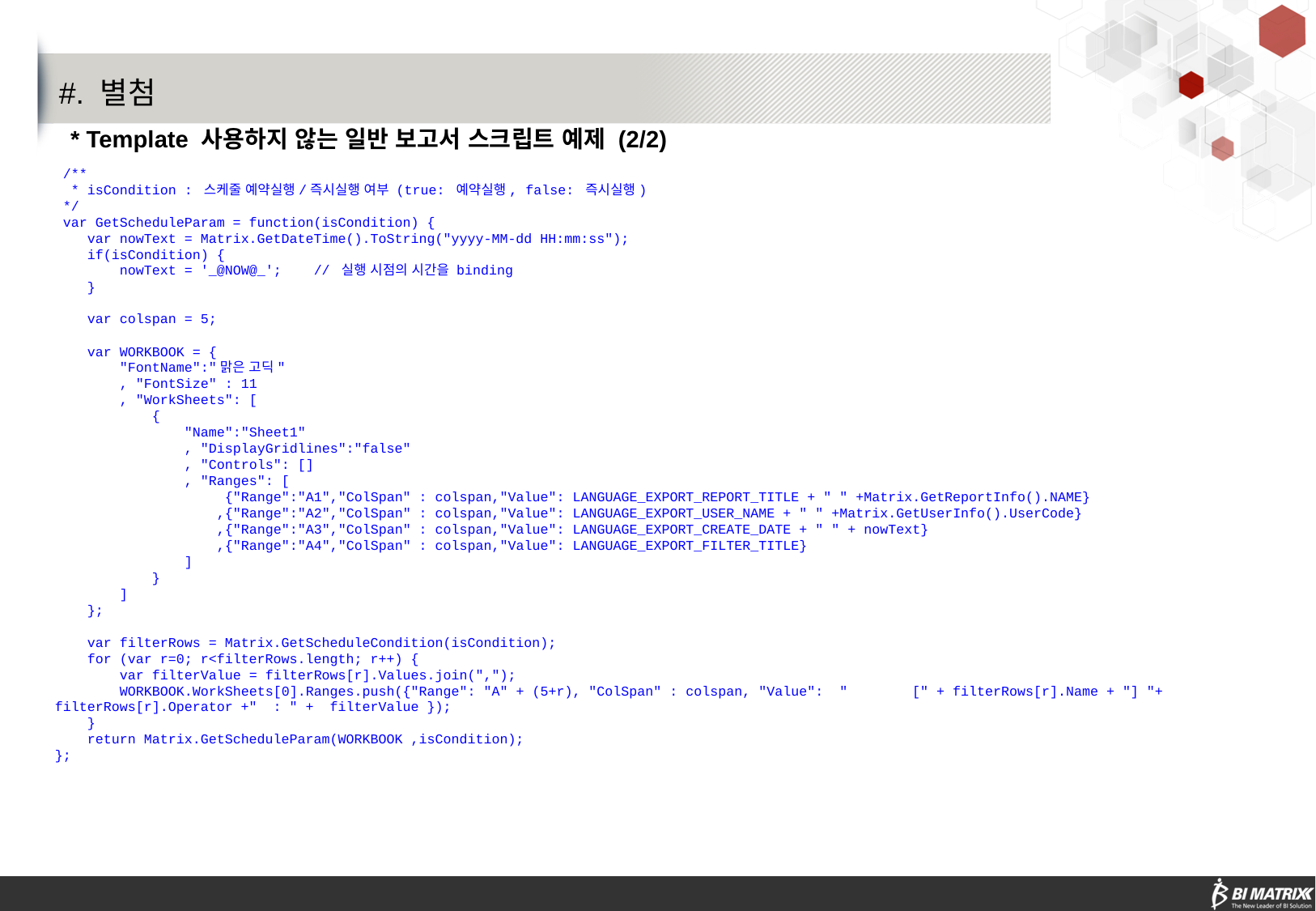

#. 별첨
* Template 사용하지 않는 일반 보고서 스크립트 예제 (2/2)
 /**
  * isCondition : 스케줄 예약실행/즉시실행 여부 (true: 예약실행, false: 즉시실행)
 */
 var GetScheduleParam = function(isCondition) {
    var nowText = Matrix.GetDateTime().ToString("yyyy-MM-dd HH:mm:ss");
    if(isCondition) {
        nowText = '_@NOW@_';    // 실행 시점의 시간을 binding
    }

    var colspan = 5;

    var WORKBOOK = {
        "FontName":"맑은 고딕"
        , "FontSize" : 11
        , "WorkSheets": [
            {
                "Name":"Sheet1"
                , "DisplayGridlines":"false"
                , "Controls": []
                , "Ranges": [
                     {"Range":"A1","ColSpan" : colspan,"Value": LANGUAGE_EXPORT_REPORT_TITLE + " " +Matrix.GetReportInfo().NAME}
                    ,{"Range":"A2","ColSpan" : colspan,"Value": LANGUAGE_EXPORT_USER_NAME + " " +Matrix.GetUserInfo().UserCode}
                    ,{"Range":"A3","ColSpan" : colspan,"Value": LANGUAGE_EXPORT_CREATE_DATE + " " + nowText}
                    ,{"Range":"A4","ColSpan" : colspan,"Value": LANGUAGE_EXPORT_FILTER_TITLE}
                ]
            }
        ]
    };

    var filterRows = Matrix.GetScheduleCondition(isCondition);
    for (var r=0; r<filterRows.length; r++) {
        var filterValue = filterRows[r].Values.join(",");
        WORKBOOK.WorkSheets[0].Ranges.push({"Range": "A" + (5+r), "ColSpan" : colspan, "Value":  "        [" + filterRows[r].Name + "] "+ filterRows[r].Operator +"  : " +  filterValue });
    }
    return Matrix.GetScheduleParam(WORKBOOK ,isCondition);
};